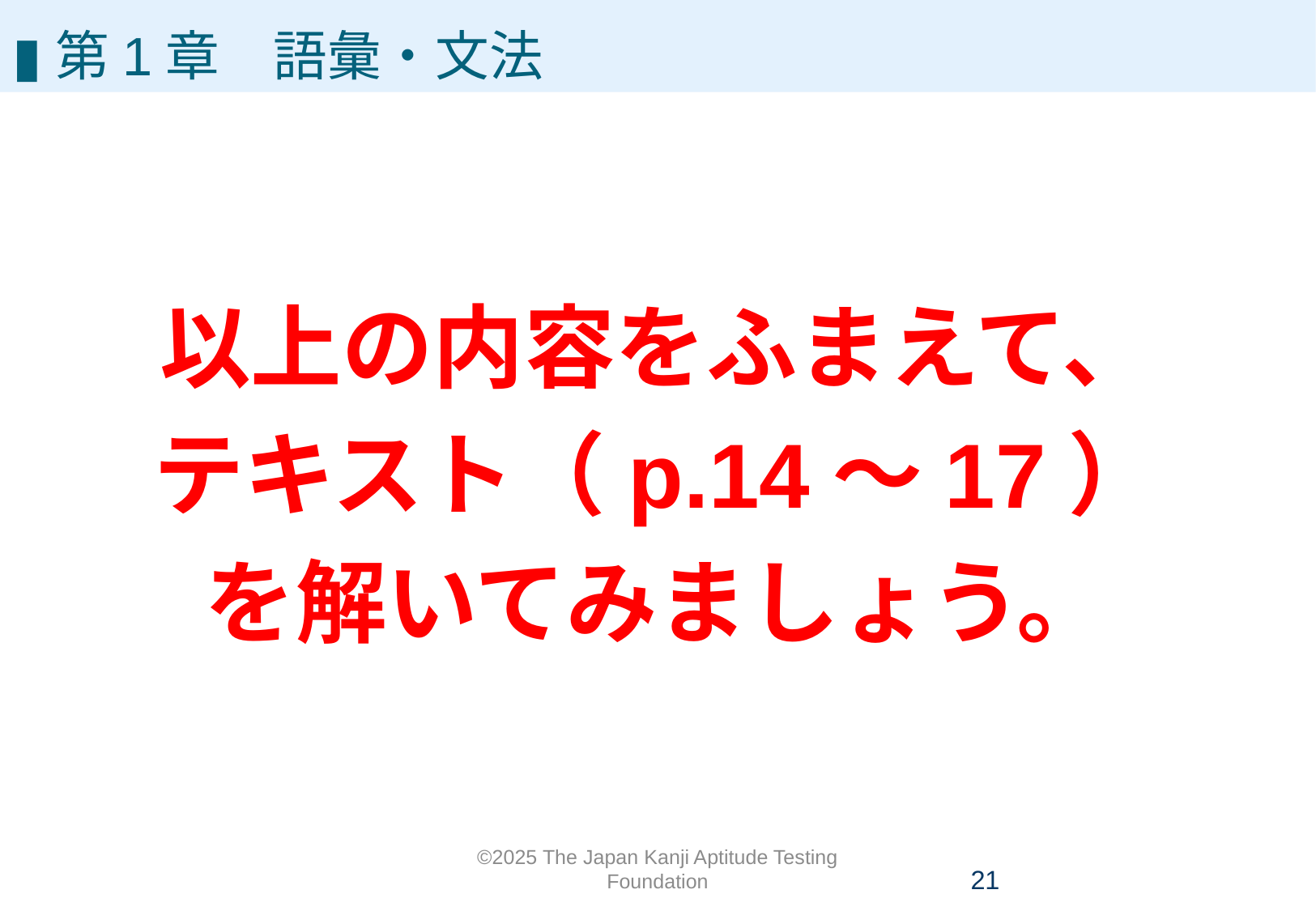

▮第1章　語彙・文法

以上の内容をふまえて、
テキスト（p.14～17）
を解いてみましょう。
©2025 The Japan Kanji Aptitude Testing Foundation
21